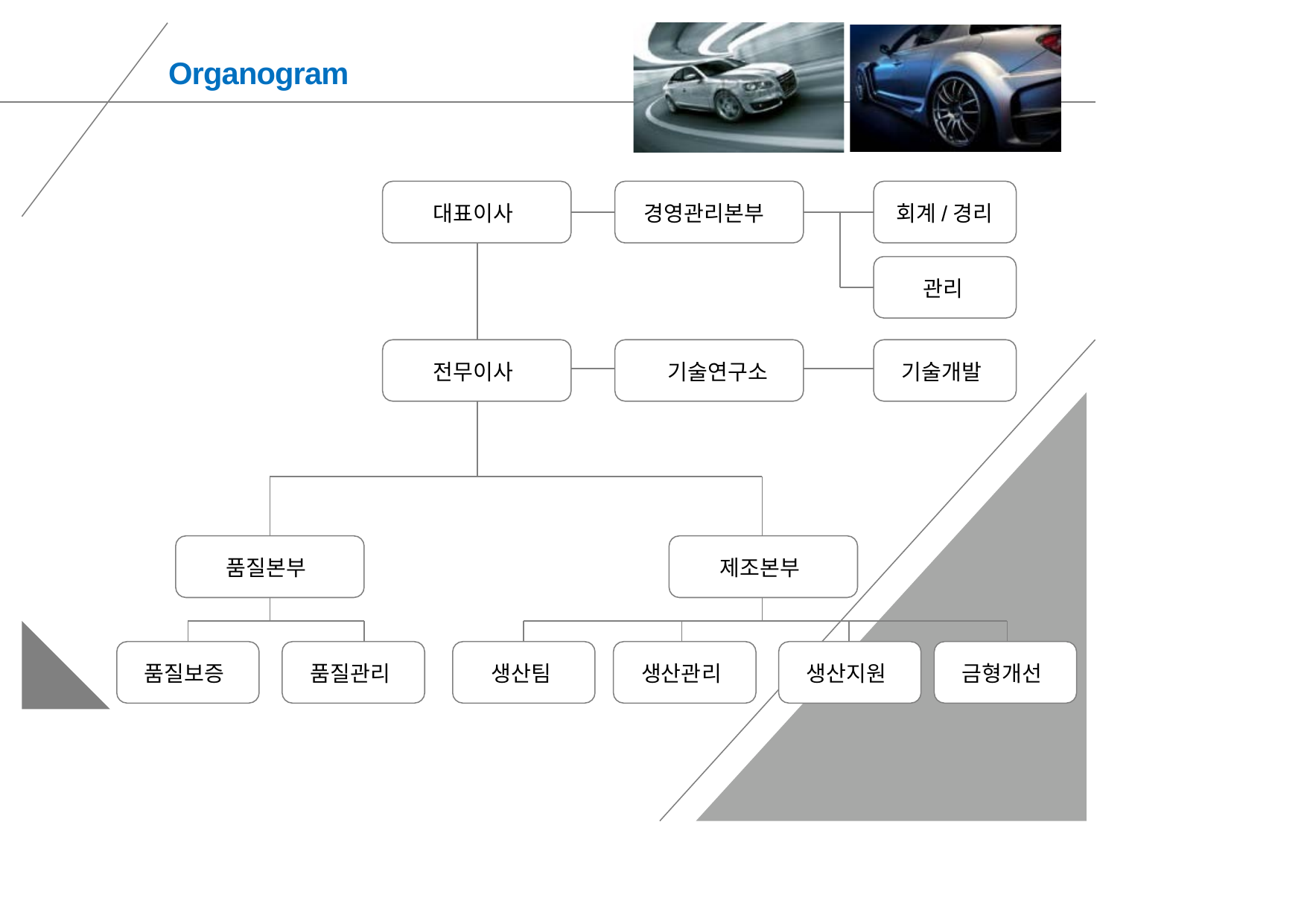

# Organogram

대표이사
경영관리본부
회계/경리

관리

전무이사
기술연구소
기술개발

품질본부
제조본부

품질보증
품질관리
생산팀
생산관리
생산지원
금형개선